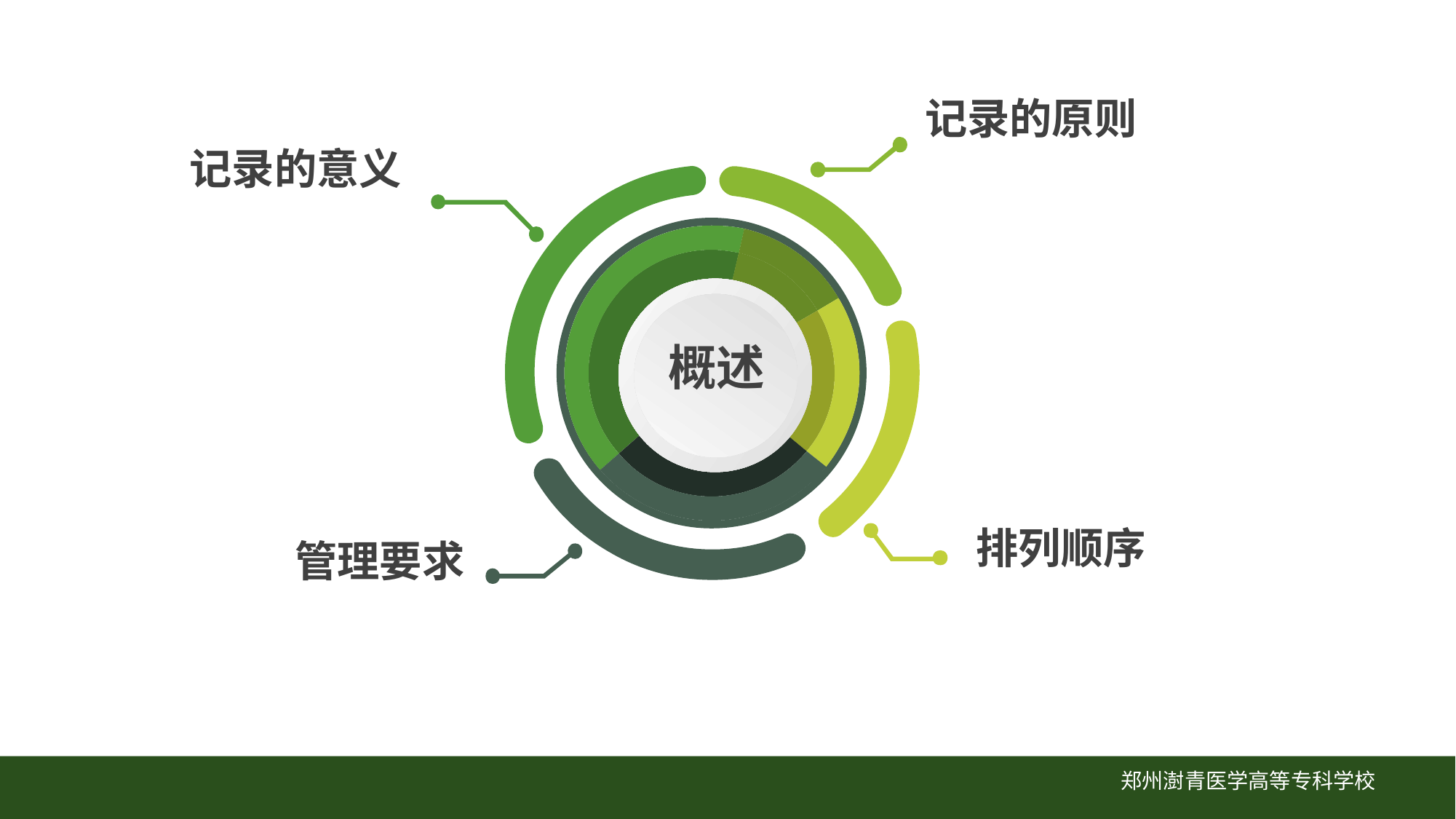

记录的原则

记录的意义

概述
排列顺序
管理要求
郑州澍青医学高等专科学校